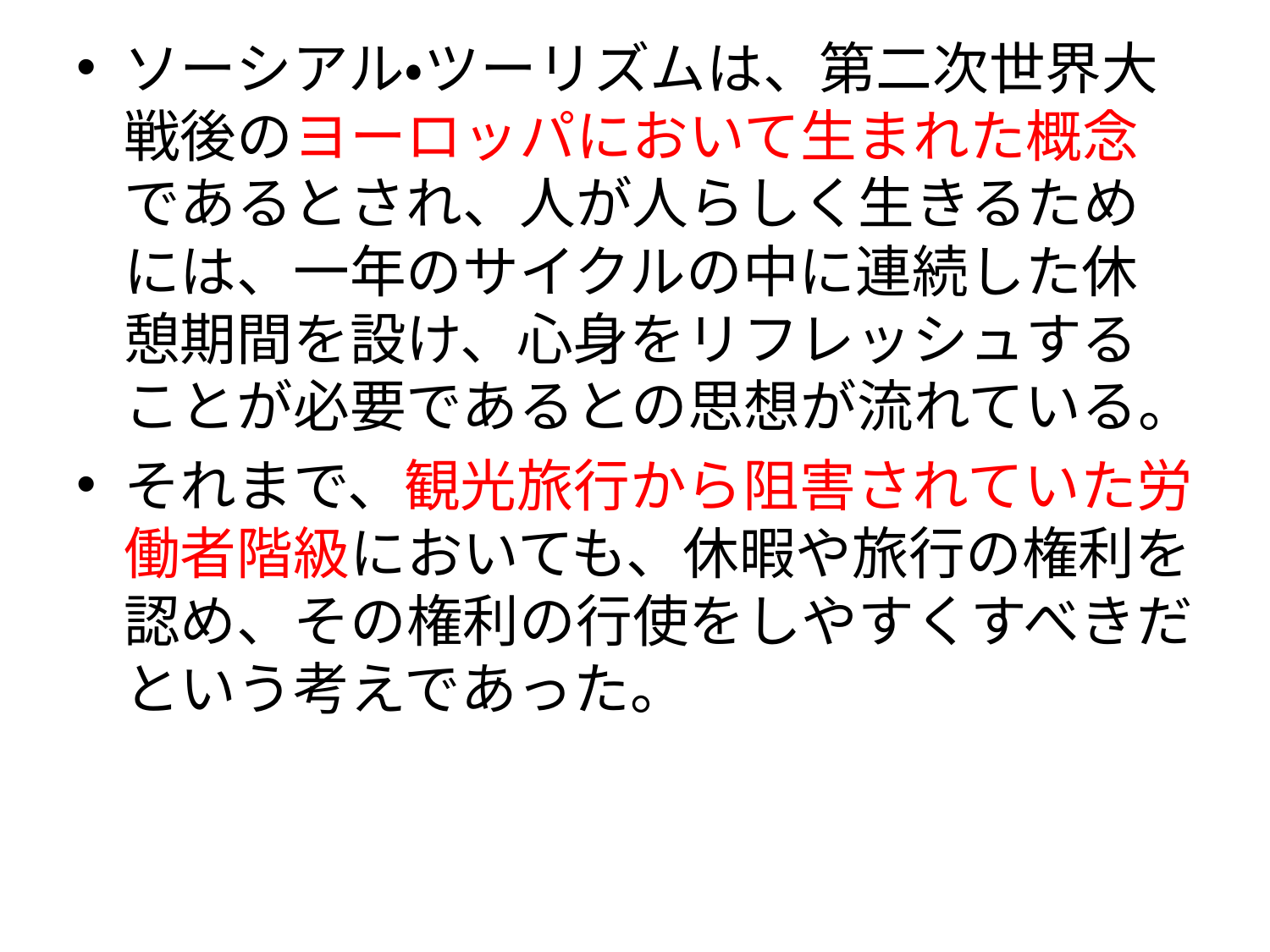

ソーシアル・ツーリズムは、第二次世界大戦後のヨーロッパにおいて生まれた概念であるとされ、人が人らしく生きるためには、一年のサイクルの中に連続した休憩期間を設け、心身をリフレッシュすることが必要であるとの思想が流れている。
それまで、観光旅行から阻害されていた労働者階級においても、休暇や旅行の権利を認め、その権利の行使をしやすくすべきだという考えであった。